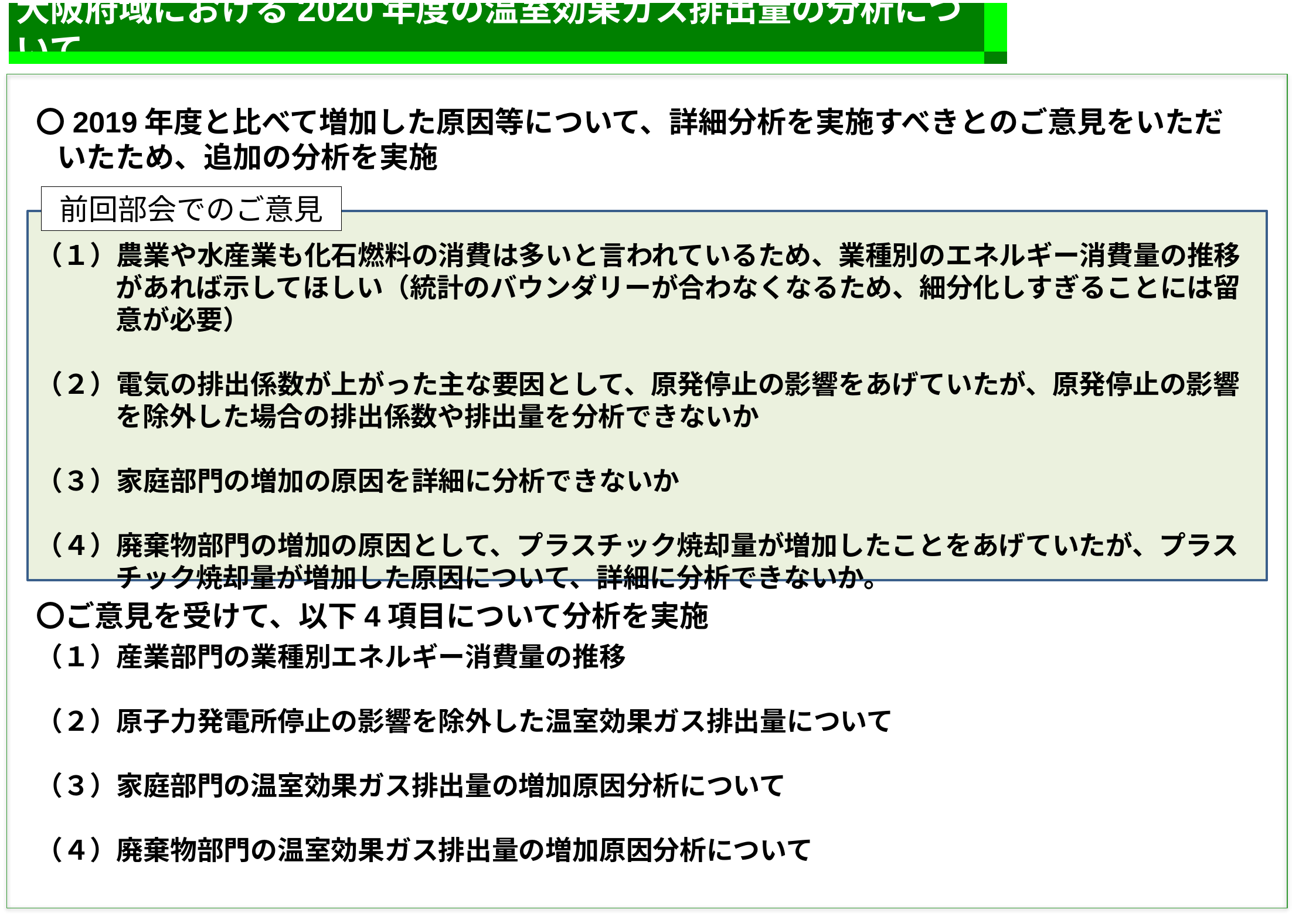

大阪府域における2020年度の温室効果ガス排出量の分析について

〇2019年度と比べて増加した原因等について、詳細分析を実施すべきとのご意見をいただいたため、追加の分析を実施

（１）農業や水産業も化石燃料の消費は多いと言われているため、業種別のエネルギー消費量の推移があれば示してほしい（統計のバウンダリーが合わなくなるため、細分化しすぎることには留意が必要）

（２）電気の排出係数が上がった主な要因として、原発停止の影響をあげていたが、原発停止の影響を除外した場合の排出係数や排出量を分析できないか

（３）家庭部門の増加の原因を詳細に分析できないか

（４）廃棄物部門の増加の原因として、プラスチック焼却量が増加したことをあげていたが、プラスチック焼却量が増加した原因について、詳細に分析できないか。
前回部会でのご意見

〇ご意見を受けて、以下4項目について分析を実施
（１）産業部門の業種別エネルギー消費量の推移

（２）原子力発電所停止の影響を除外した温室効果ガス排出量について

（３）家庭部門の温室効果ガス排出量の増加原因分析について

（４）廃棄物部門の温室効果ガス排出量の増加原因分析について